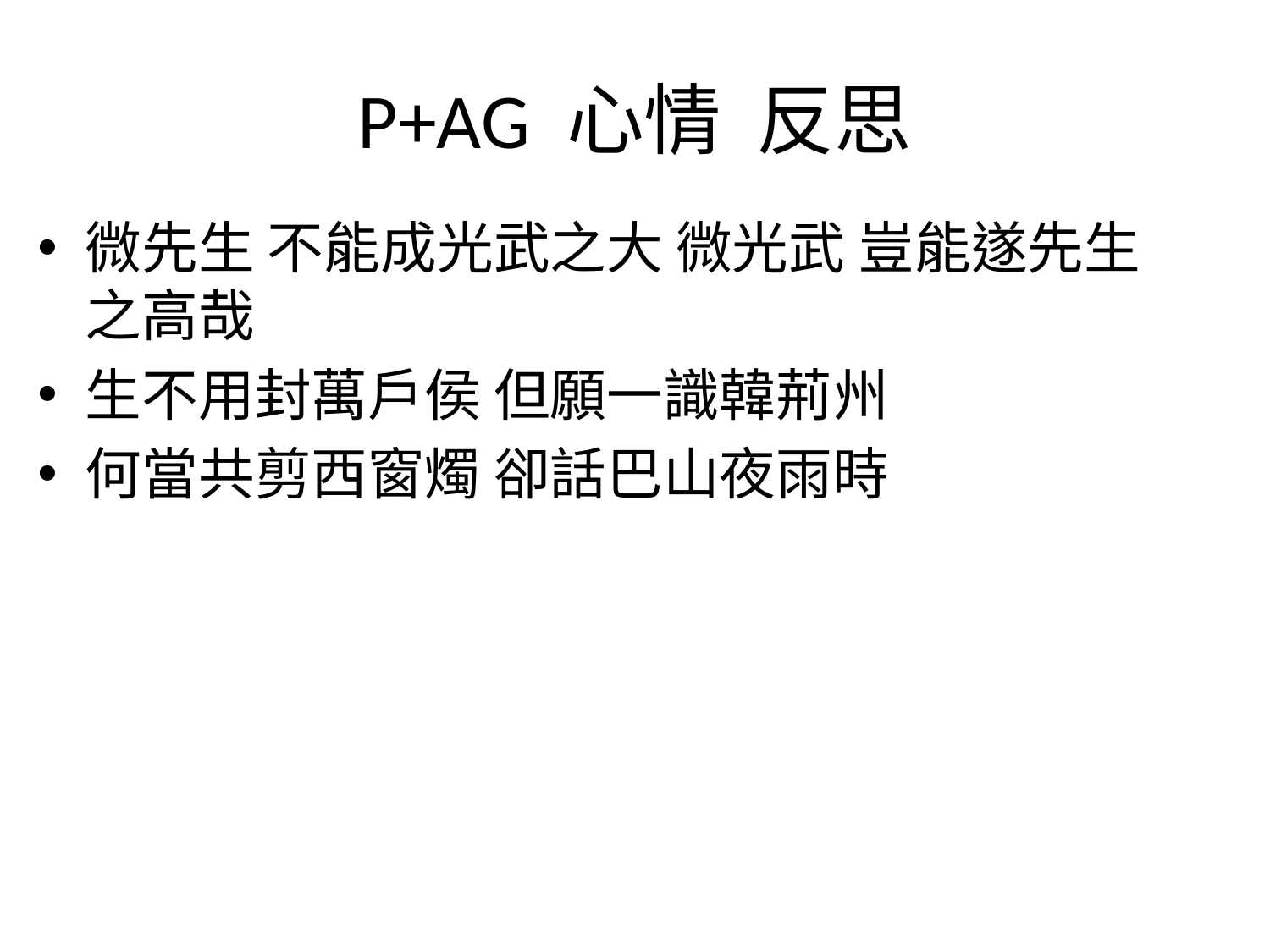

# P+AG 心情  反思
微先生 不能成光武之大 微光武 豈能遂先生之高哉
生不用封萬戶侯 但願一識韓荊州
何當共剪西窗燭 卻話巴山夜雨時